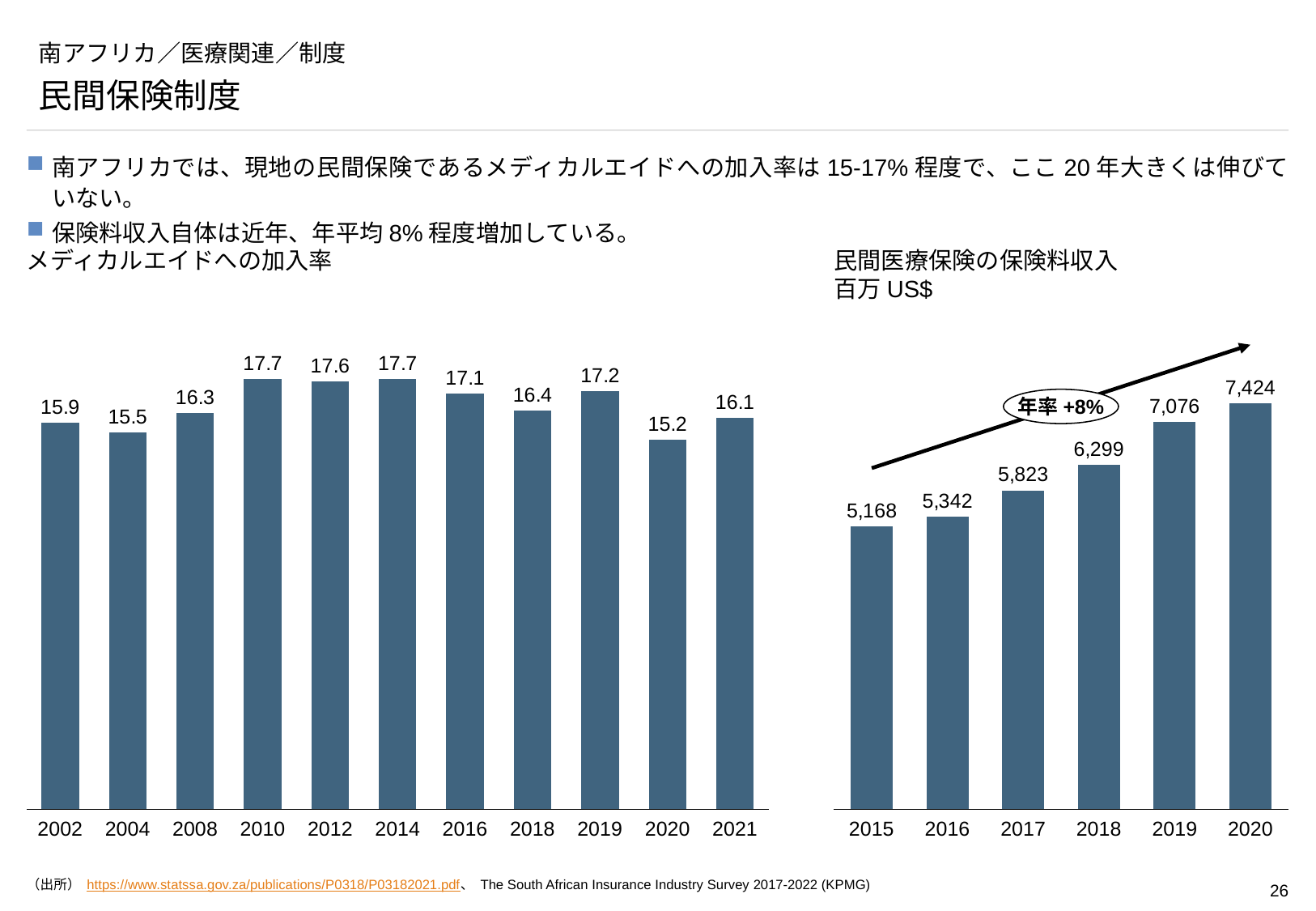

# 南アフリカ／医療関連／制度
民間保険制度
南アフリカでは、現地の民間保険であるメディカルエイドへの加入率は15-17%程度で、ここ20年大きくは伸びていない。
保険料収入自体は近年、年平均8%程度増加している。
民間医療保険の保険料収入
百万US$
メディカルエイドへの加入率

### Chart

| Category |  |
|---|---|

### Chart

| Category |  |
|---|---|
年率+8%
2002
2004
2008
2010
2012
2014
2016
2018
2019
2020
2021
2015
2016
2017
2018
2019
2020
（出所） https://www.statssa.gov.za/publications/P0318/P03182021.pdf、 The South African Insurance Industry Survey 2017-2022 (KPMG)